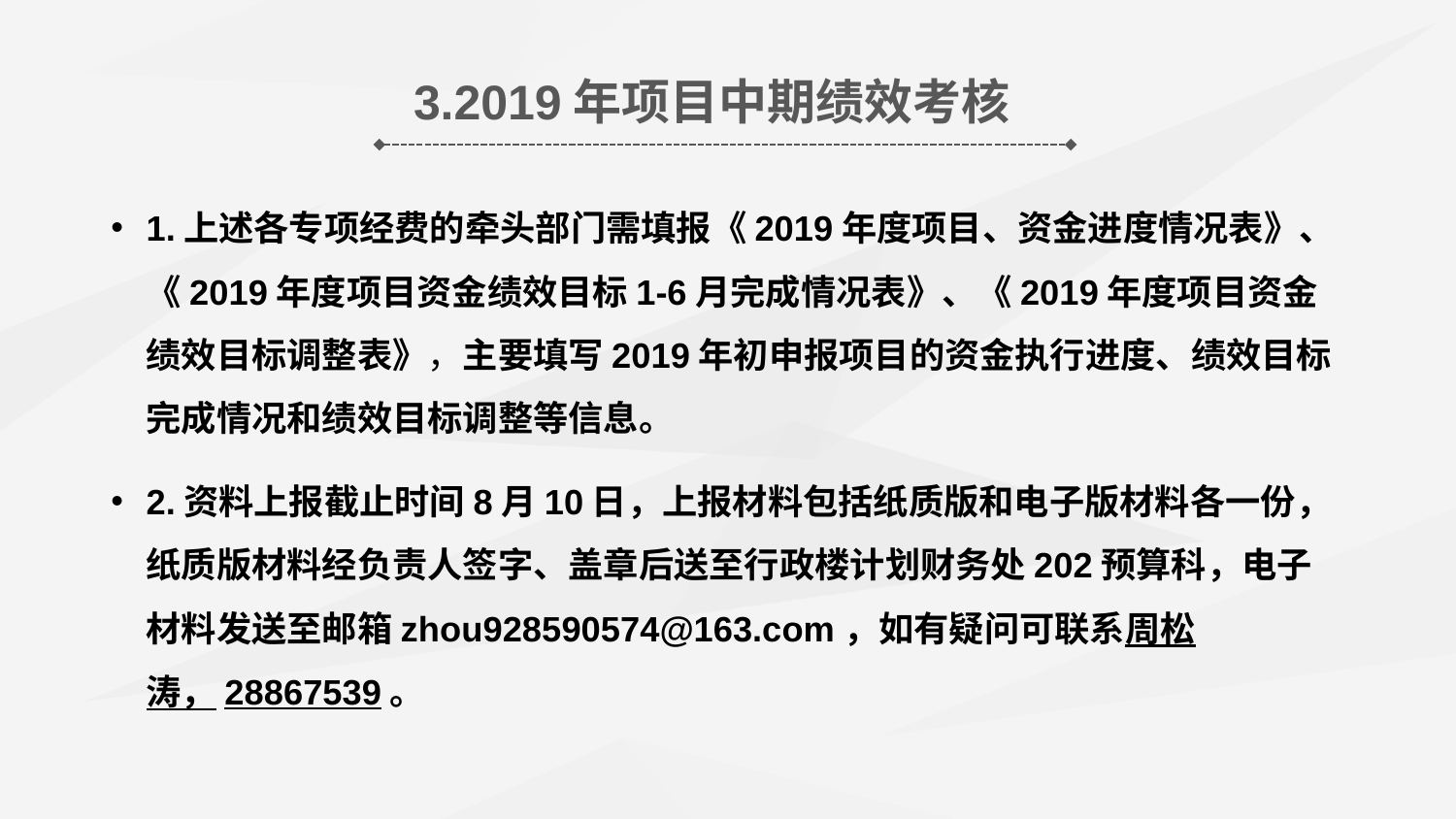

3.2019年项目中期绩效考核
1.上述各专项经费的牵头部门需填报《2019年度项目、资金进度情况表》、《2019年度项目资金绩效目标1-6月完成情况表》、《2019年度项目资金绩效目标调整表》，主要填写2019年初申报项目的资金执行进度、绩效目标完成情况和绩效目标调整等信息。
2.资料上报截止时间8月10日，上报材料包括纸质版和电子版材料各一份，纸质版材料经负责人签字、盖章后送至行政楼计划财务处202预算科，电子材料发送至邮箱zhou928590574@163.com，如有疑问可联系周松涛，28867539。